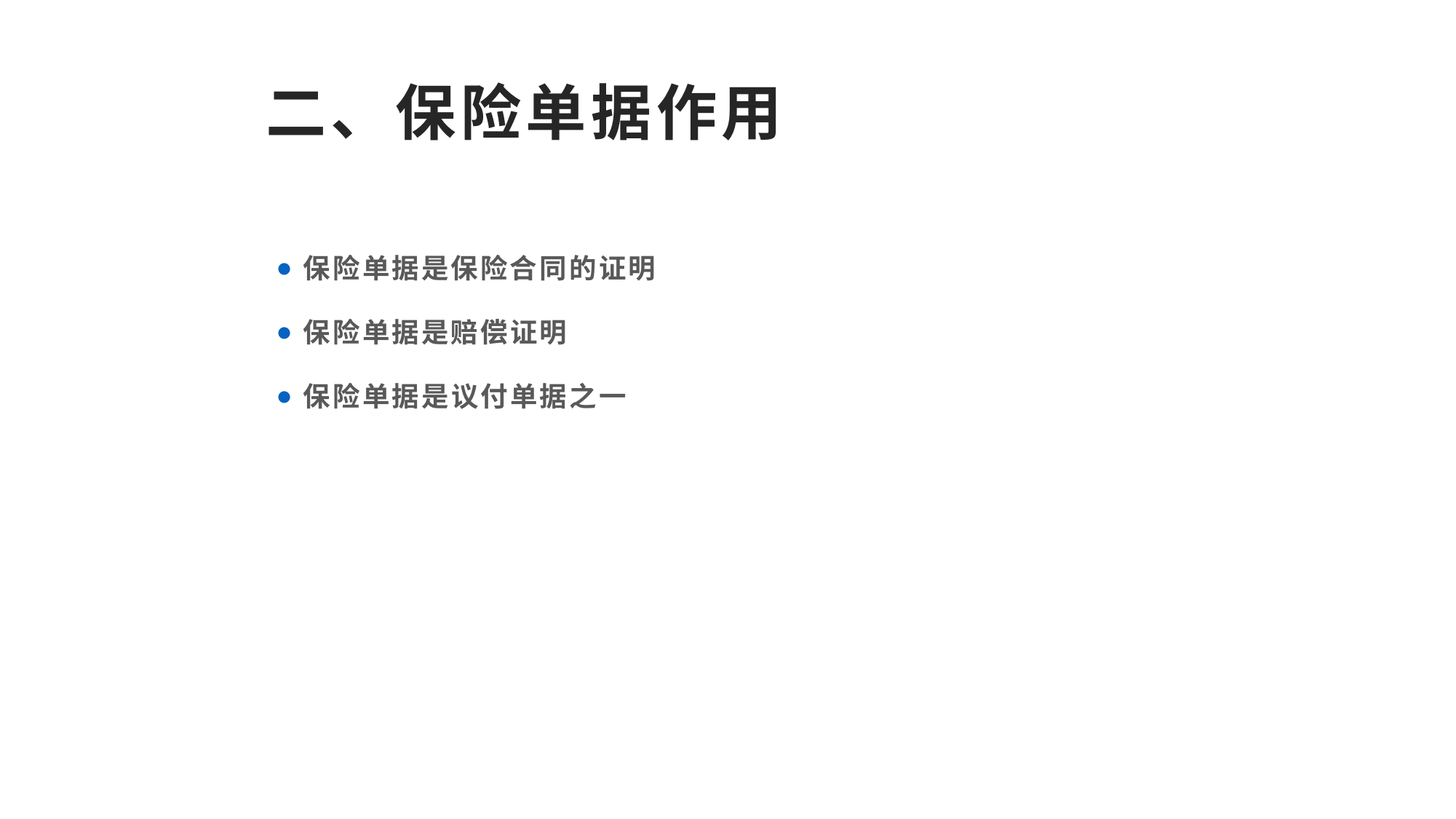

二、保险单据作用
保险单据是保险合同的证明
保险单据是赔偿证明
保险单据是议付单据之一